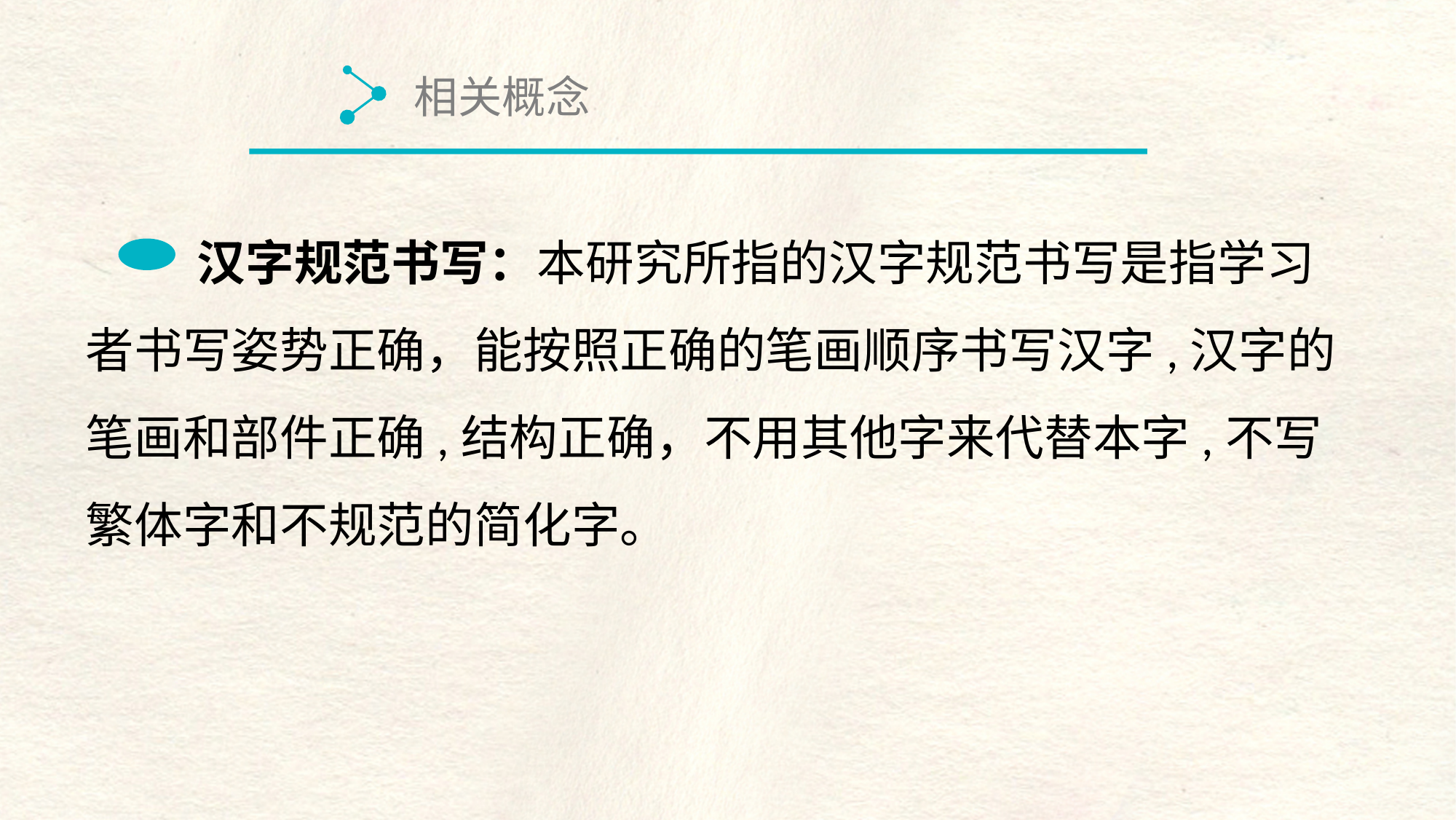

相关概念

         汉字规范书写：本研究所指的汉字规范书写是指学习者书写姿势正确，能按照正确的笔画顺序书写汉字,汉字的笔画和部件正确,结构正确，不用其他字来代替本字,不写繁体字和不规范的简化字。